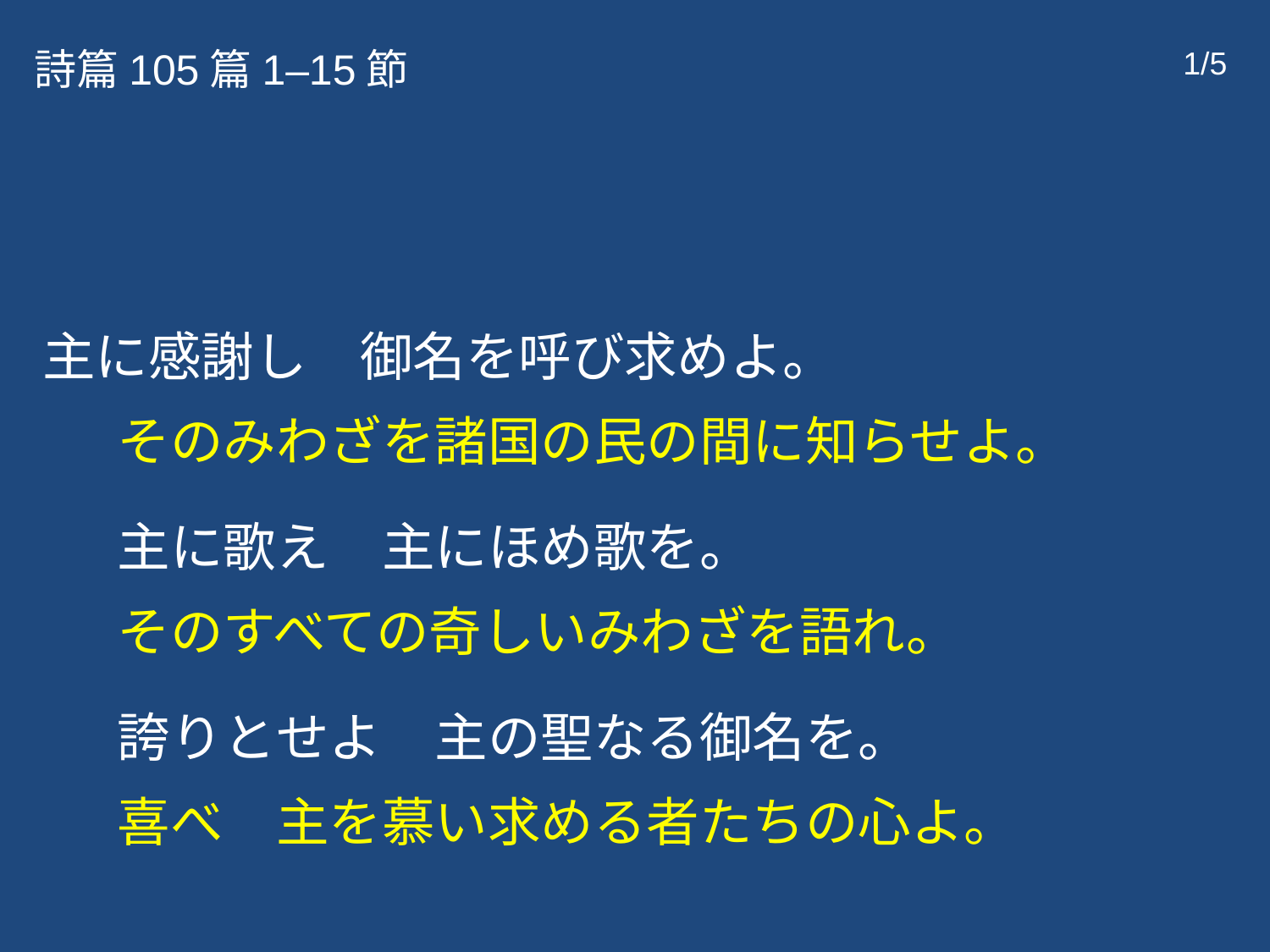

詩篇105篇1–15節
1/5

主に感謝し　御名を呼び求めよ。
そのみわざを諸国の民の間に知らせよ。
主に歌え　主にほめ歌を。
そのすべての奇しいみわざを語れ。
誇りとせよ　主の聖なる御名を。
喜べ　主を慕い求める者たちの心よ。